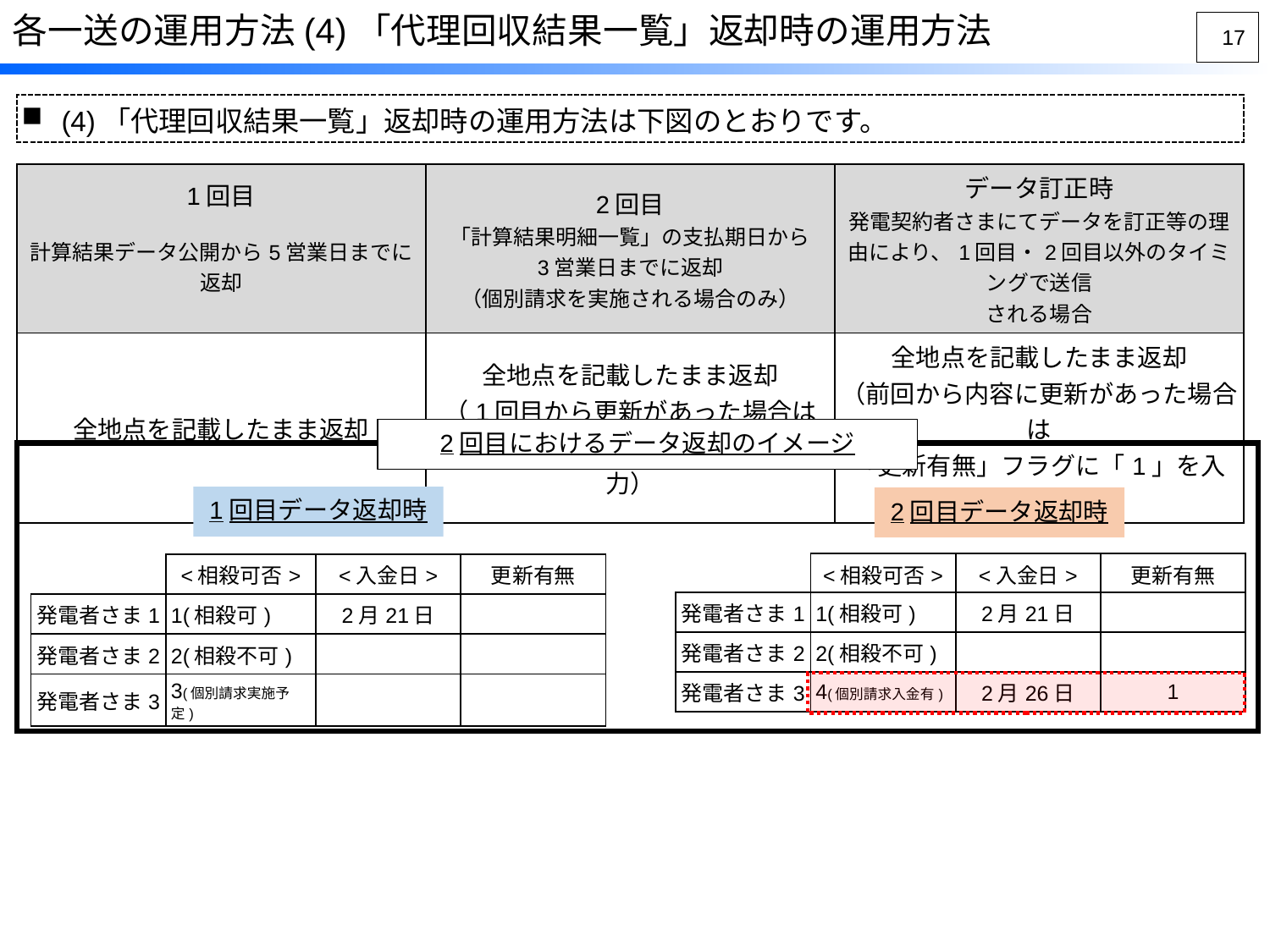

各一送の運用方法(4)「代理回収結果一覧」返却時の運用方法
17

(4)「代理回収結果一覧」返却時の運用方法は下図のとおりです。
| 1回目 計算結果データ公開から5営業日までに返却 | 2回目 「計算結果明細一覧」の支払期日から 3営業日までに返却 （個別請求を実施される場合のみ） | データ訂正時 発電契約者さまにてデータを訂正等の理由により、1回目・2回目以外のタイミングで送信 される場合 |
| --- | --- | --- |
| 全地点を記載したまま返却 | 全地点を記載したまま返却 （1回目から更新があった場合は 「更新有無」フラグに「1」を入力） | 全地点を記載したまま返却 （前回から内容に更新があった場合は 「更新有無」フラグに「1」を入力） |
2回目におけるデータ返却のイメージ

1回目データ返却時
2回目データ返却時
|  | <相殺可否> | <入金日> | 更新有無 |
| --- | --- | --- | --- |
| 発電者さま1 | 1(相殺可) | 2月21日 |  |
| 発電者さま2 | 2(相殺不可) |  |  |
| 発電者さま3 | 4(個別請求入金有) | 2月26日 | 1 |
|  | <相殺可否> | <入金日> | 更新有無 |
| --- | --- | --- | --- |
| 発電者さま1 | 1(相殺可) | 2月21日 |  |
| 発電者さま2 | 2(相殺不可) |  |  |
| 発電者さま3 | 3(個別請求実施予定) |  |  |